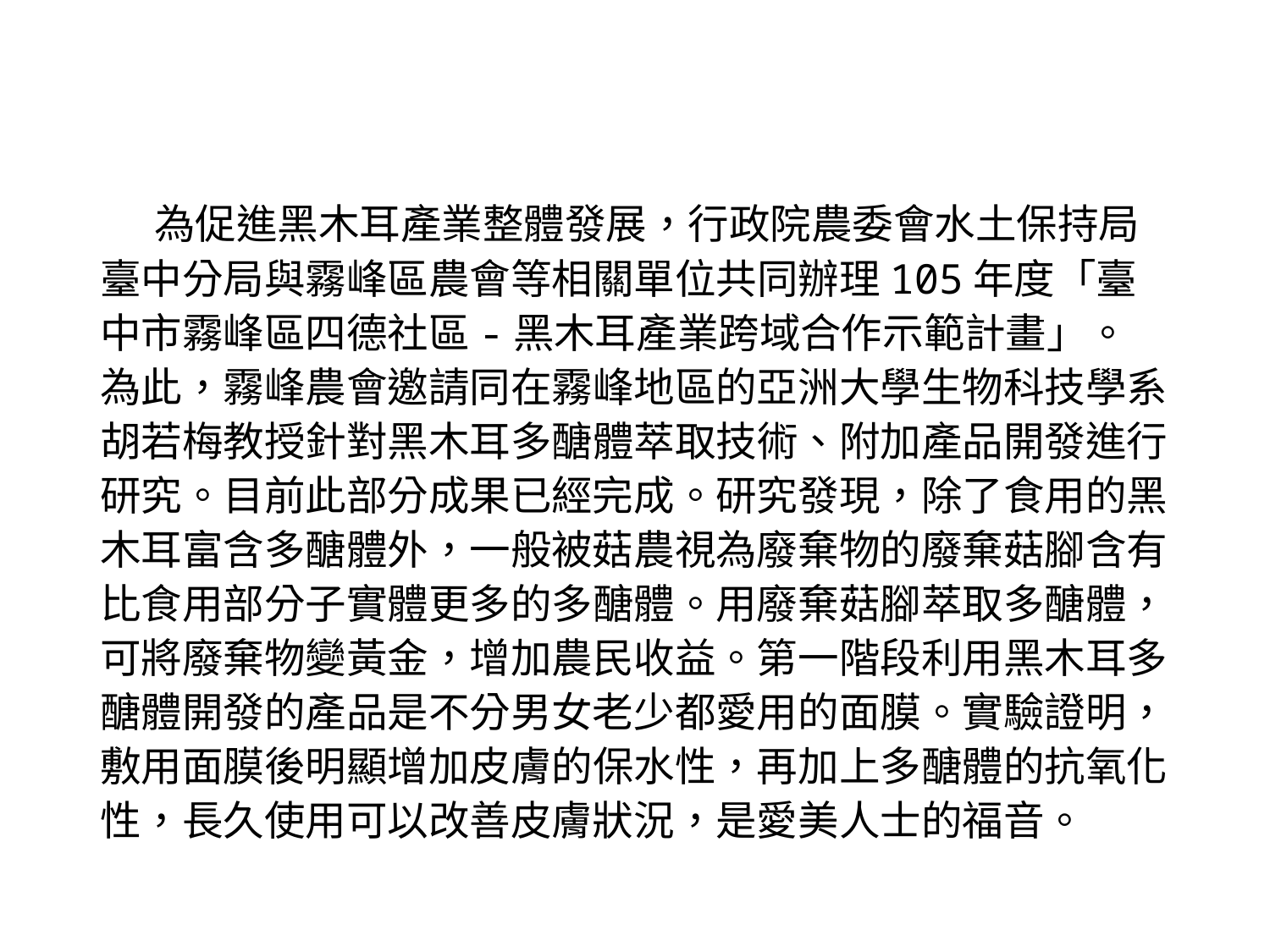

為促進黑木耳產業整體發展，行政院農委會水土保持局臺中分局與霧峰區農會等相關單位共同辦理105年度「臺中市霧峰區四德社區-黑木耳產業跨域合作示範計畫」。為此，霧峰農會邀請同在霧峰地區的亞洲大學生物科技學系胡若梅教授針對黑木耳多醣體萃取技術、附加產品開發進行研究。目前此部分成果已經完成。研究發現，除了食用的黑木耳富含多醣體外，一般被菇農視為廢棄物的廢棄菇腳含有比食用部分子實體更多的多醣體。用廢棄菇腳萃取多醣體，可將廢棄物變黃金，增加農民收益。第一階段利用黑木耳多醣體開發的產品是不分男女老少都愛用的面膜。實驗證明，敷用面膜後明顯增加皮膚的保水性，再加上多醣體的抗氧化性，長久使用可以改善皮膚狀況，是愛美人士的福音。